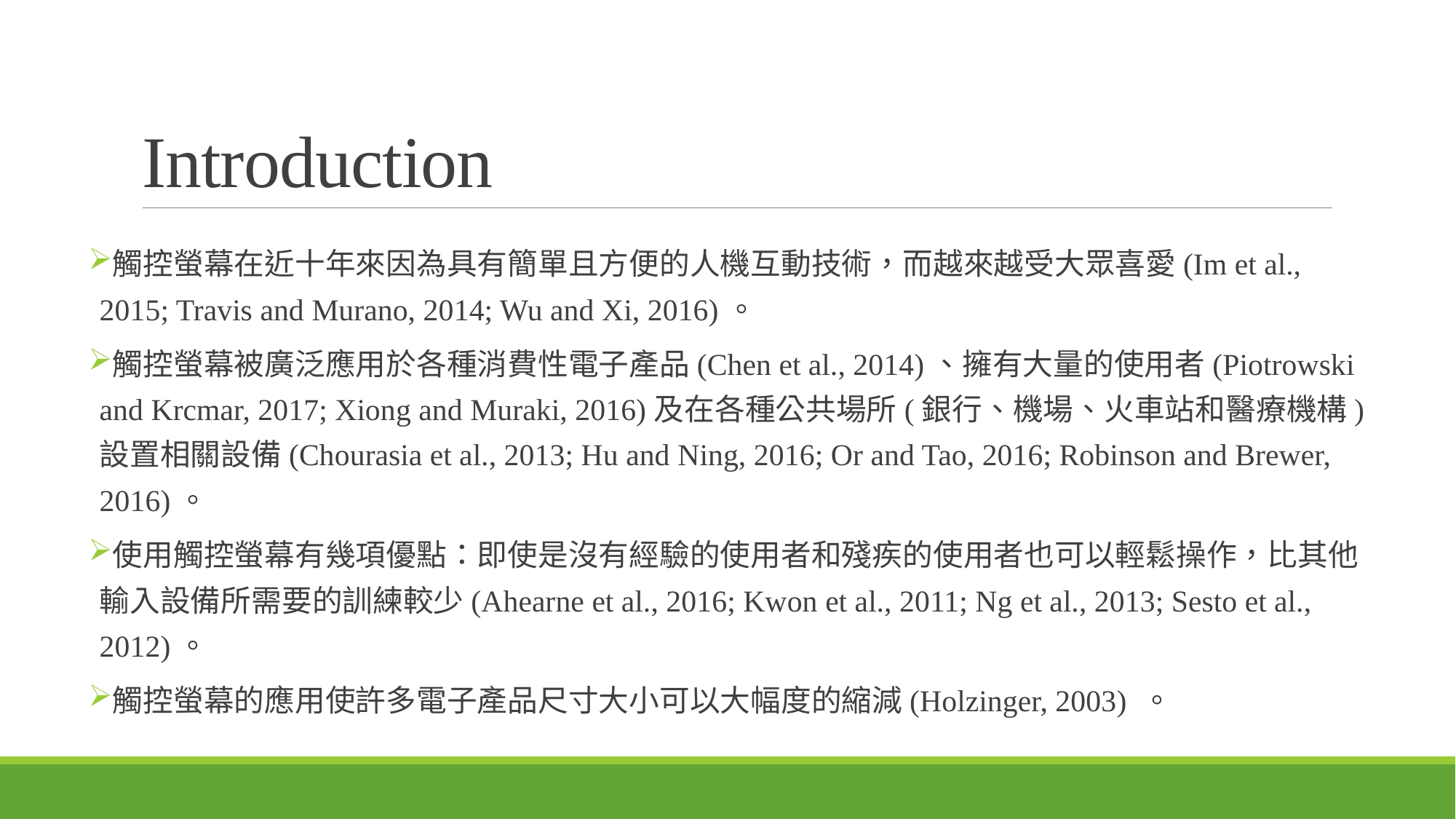

# Introduction
觸控螢幕在近十年來因為具有簡單且方便的人機互動技術，而越來越受大眾喜愛(Im et al., 2015; Travis and Murano, 2014; Wu and Xi, 2016)。
觸控螢幕被廣泛應用於各種消費性電子產品(Chen et al., 2014)、擁有大量的使用者(Piotrowski and Krcmar, 2017; Xiong and Muraki, 2016)及在各種公共場所(銀行、機場、火車站和醫療機構)設置相關設備(Chourasia et al., 2013; Hu and Ning, 2016; Or and Tao, 2016; Robinson and Brewer, 2016)。
使用觸控螢幕有幾項優點：即使是沒有經驗的使用者和殘疾的使用者也可以輕鬆操作，比其他輸入設備所需要的訓練較少(Ahearne et al., 2016; Kwon et al., 2011; Ng et al., 2013; Sesto et al., 2012)。
觸控螢幕的應用使許多電子產品尺寸大小可以大幅度的縮減(Holzinger, 2003) 。